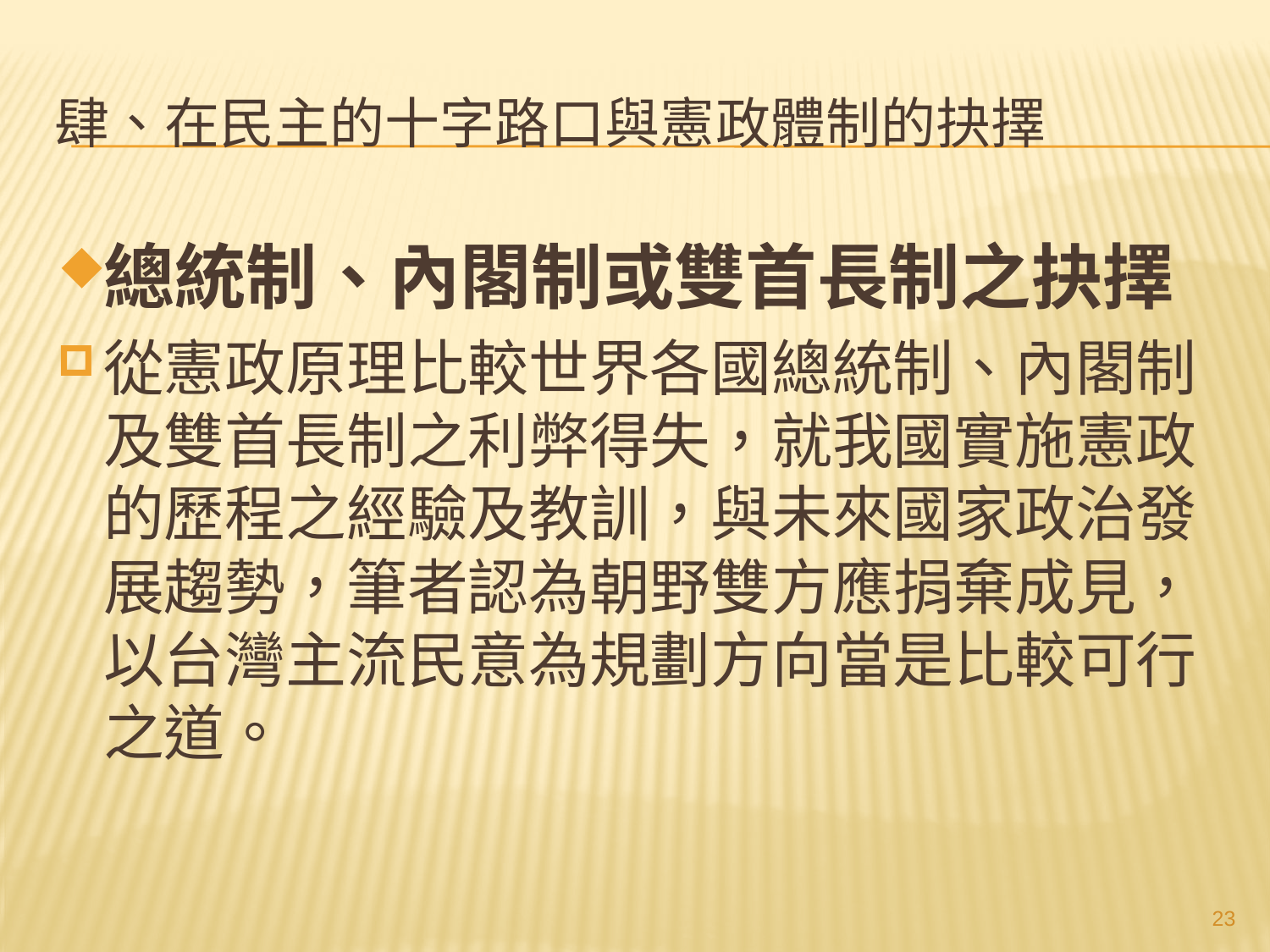

# 肆、在民主的十字路口與憲政體制的抉擇
總統制、內閣制或雙首長制之抉擇
從憲政原理比較世界各國總統制、內閣制及雙首長制之利弊得失，就我國實施憲政的歷程之經驗及教訓，與未來國家政治發展趨勢，筆者認為朝野雙方應捐棄成見，以台灣主流民意為規劃方向當是比較可行之道。
23